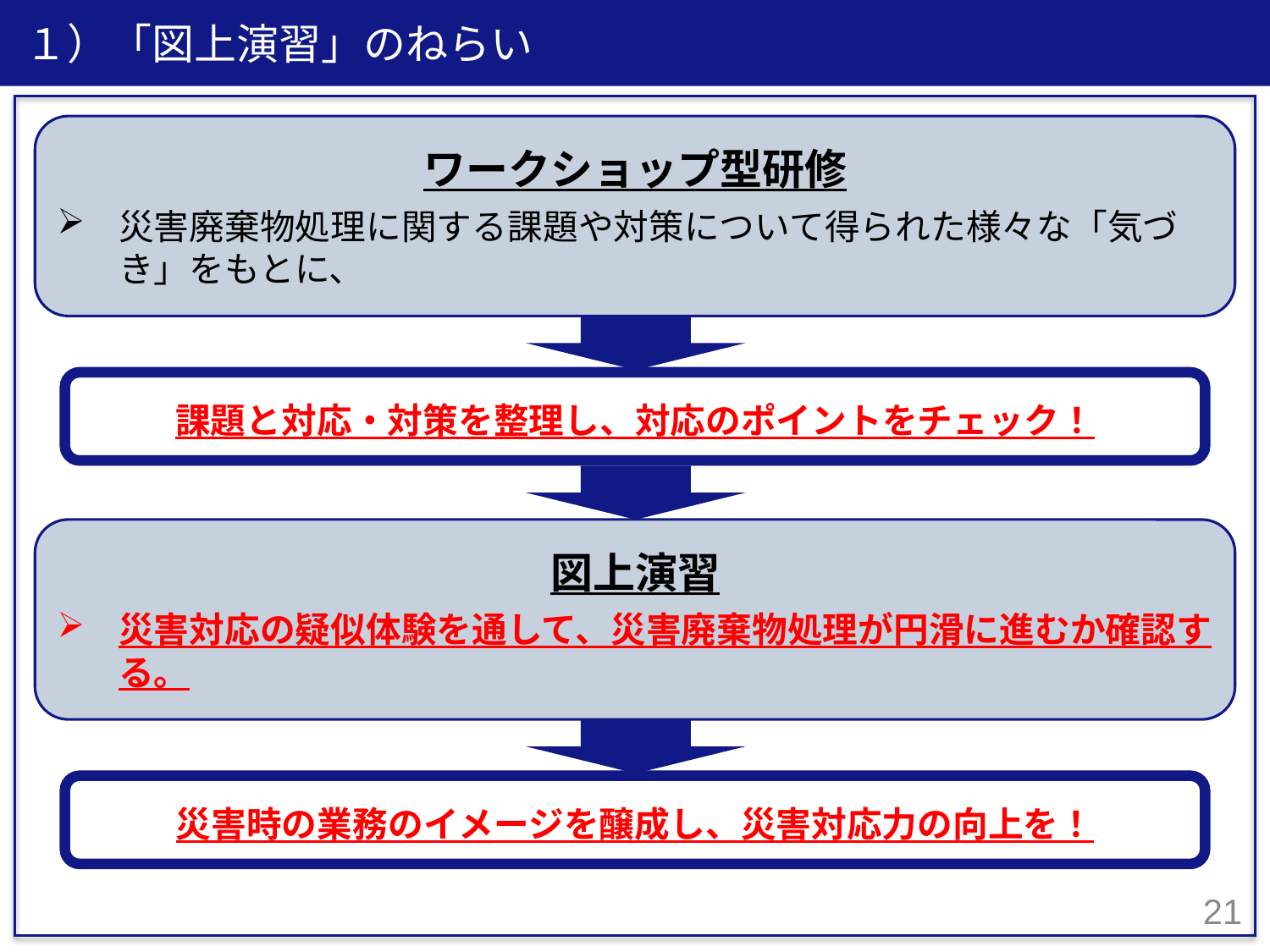

１）「図上演習」のねらい

ワークショップ型研修
災害廃棄物処理に関する課題や対策について得られた様々な「気づき」をもとに、

課題と対応・対策を整理し、対応のポイントをチェック！

図上演習
災害対応の疑似体験を通して、災害廃棄物処理が円滑に進むか確認する。

災害時の業務のイメージを醸成し、災害対応力の向上を！
21